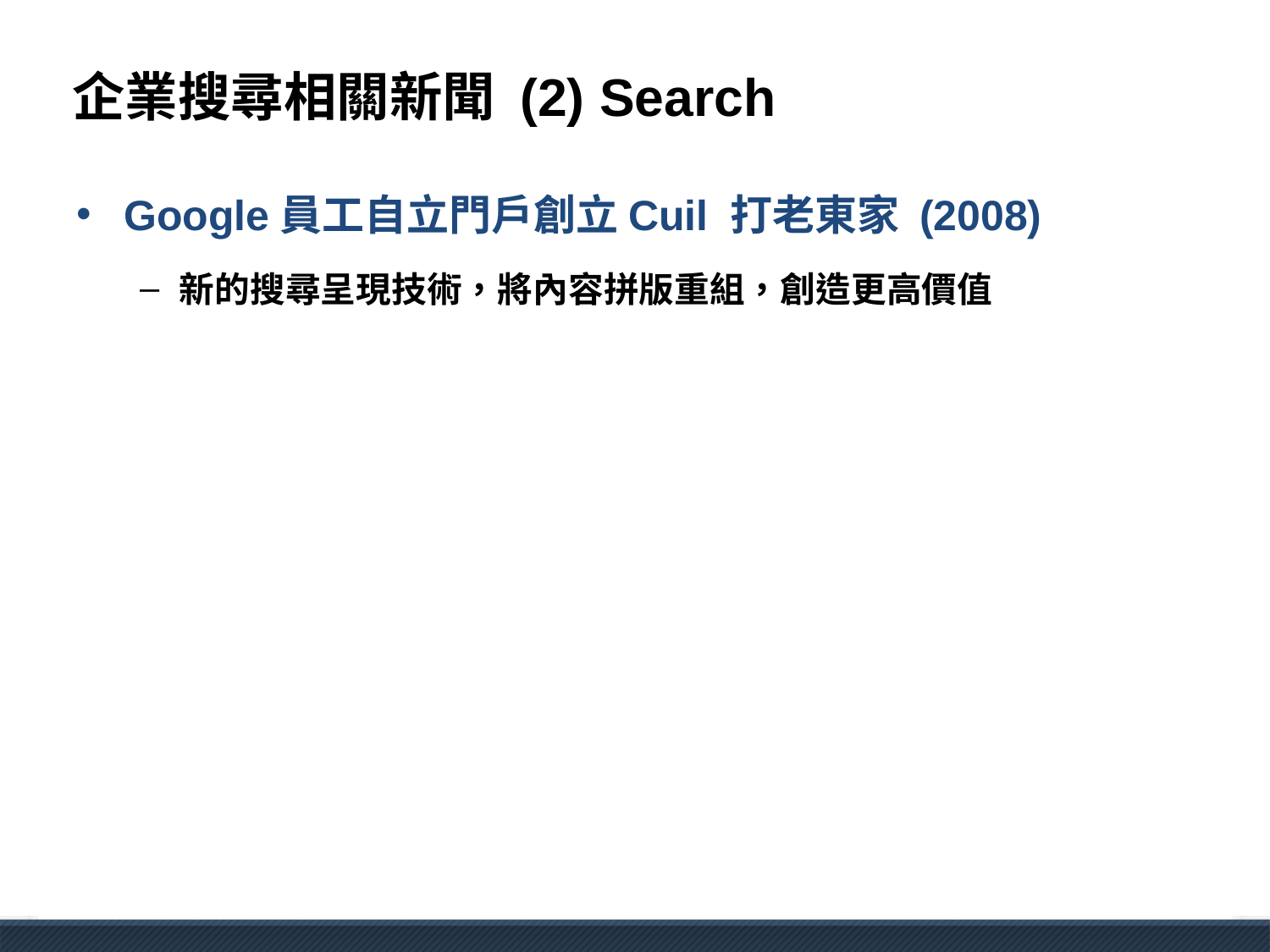

# 企業搜尋相關新聞 (2) Search
Google員工自立門戶創立Cuil 打老東家 (2008)
新的搜尋呈現技術，將內容拼版重組，創造更高價值